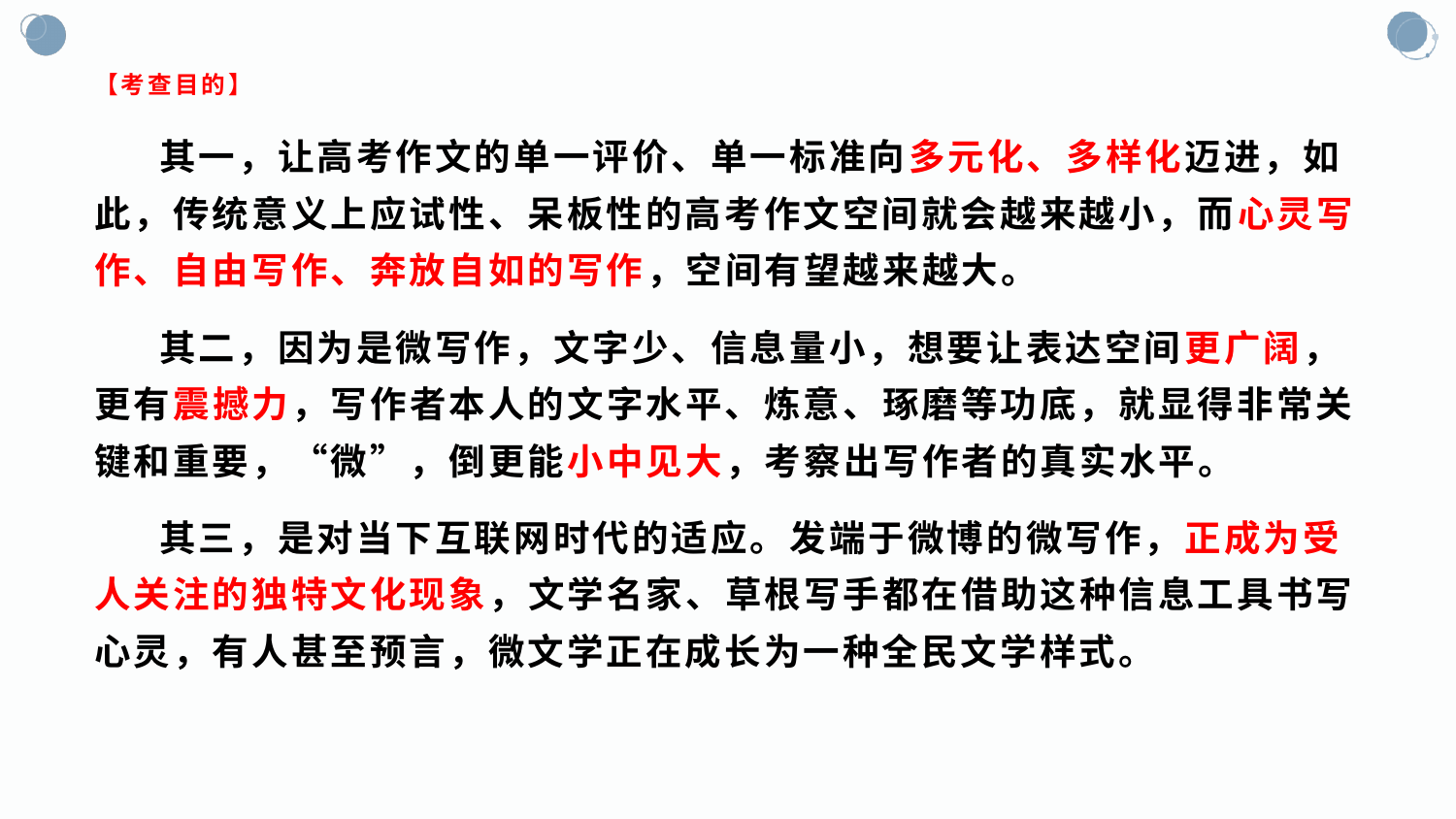

# 【考查目的】
     其一，让高考作文的单一评价、单一标准向多元化、多样化迈进，如此，传统意义上应试性、呆板性的高考作文空间就会越来越小，而心灵写作、自由写作、奔放自如的写作，空间有望越来越大。
     其二，因为是微写作，文字少、信息量小，想要让表达空间更广阔，更有震撼力，写作者本人的文字水平、炼意、琢磨等功底，就显得非常关键和重要，“微”，倒更能小中见大，考察出写作者的真实水平。
     其三，是对当下互联网时代的适应。发端于微博的微写作，正成为受人关注的独特文化现象，文学名家、草根写手都在借助这种信息工具书写心灵，有人甚至预言，微文学正在成长为一种全民文学样式。